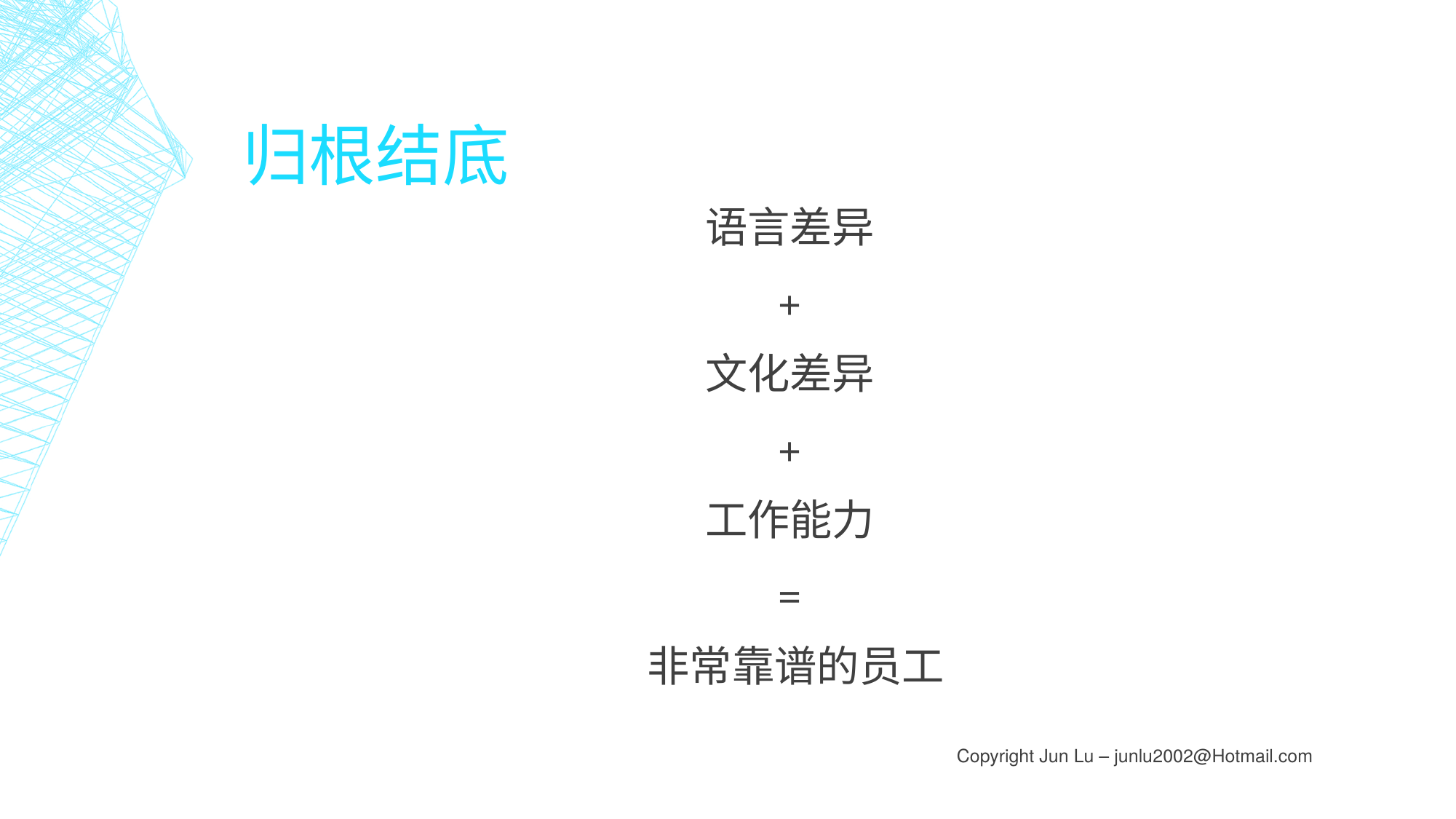

# 归根结底
语言差异
+
文化差异
+
工作能力
=
非常靠谱的员工
Copyright Jun Lu – junlu2002@Hotmail.com